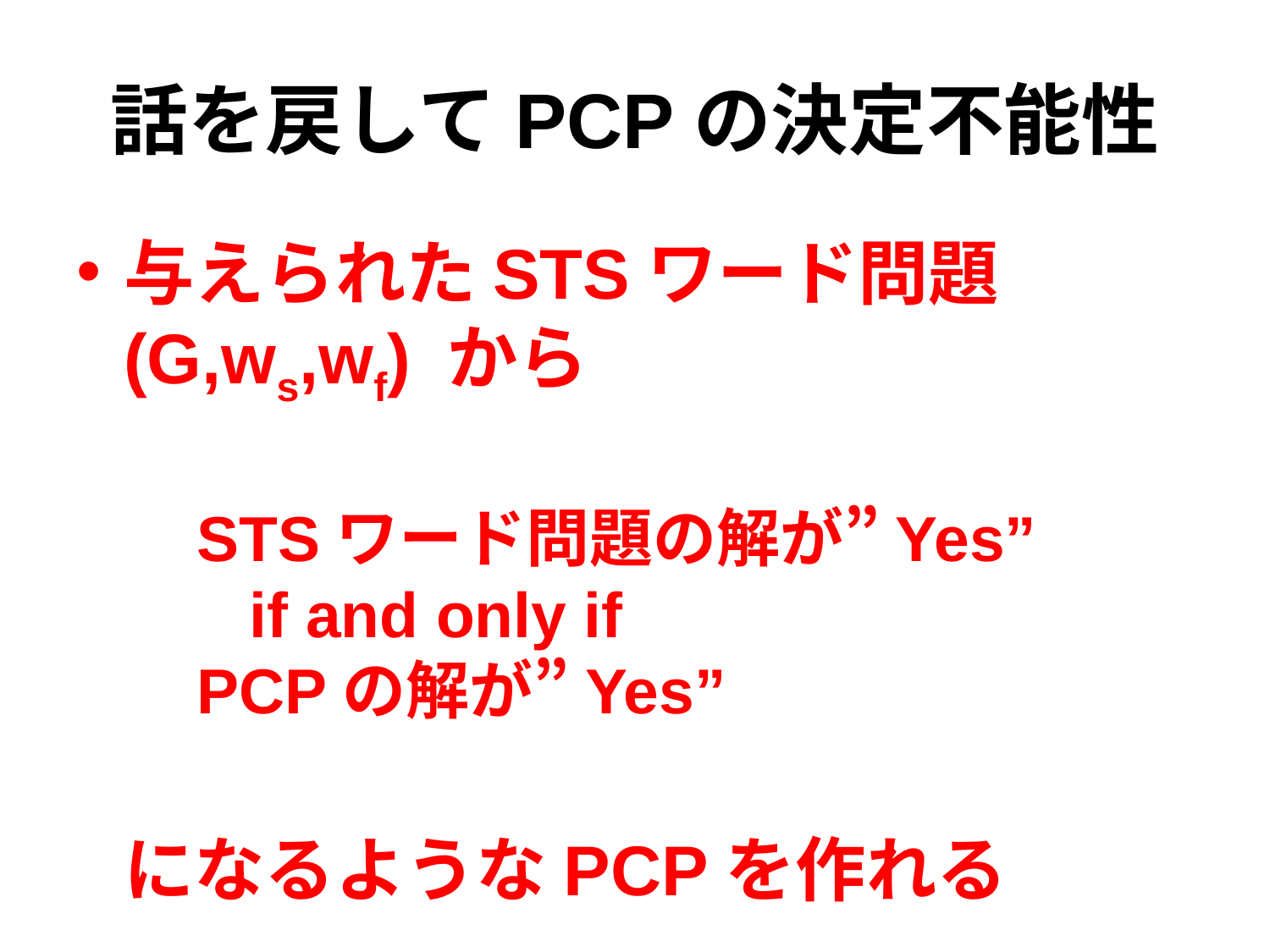

# 話を戻してPCPの決定不能性
与えられたSTSワード問題 (G,ws,wf) から
 STSワード問題の解が”Yes”
    if and only if
 PCPの解が”Yes”
になるようなPCPを作れる